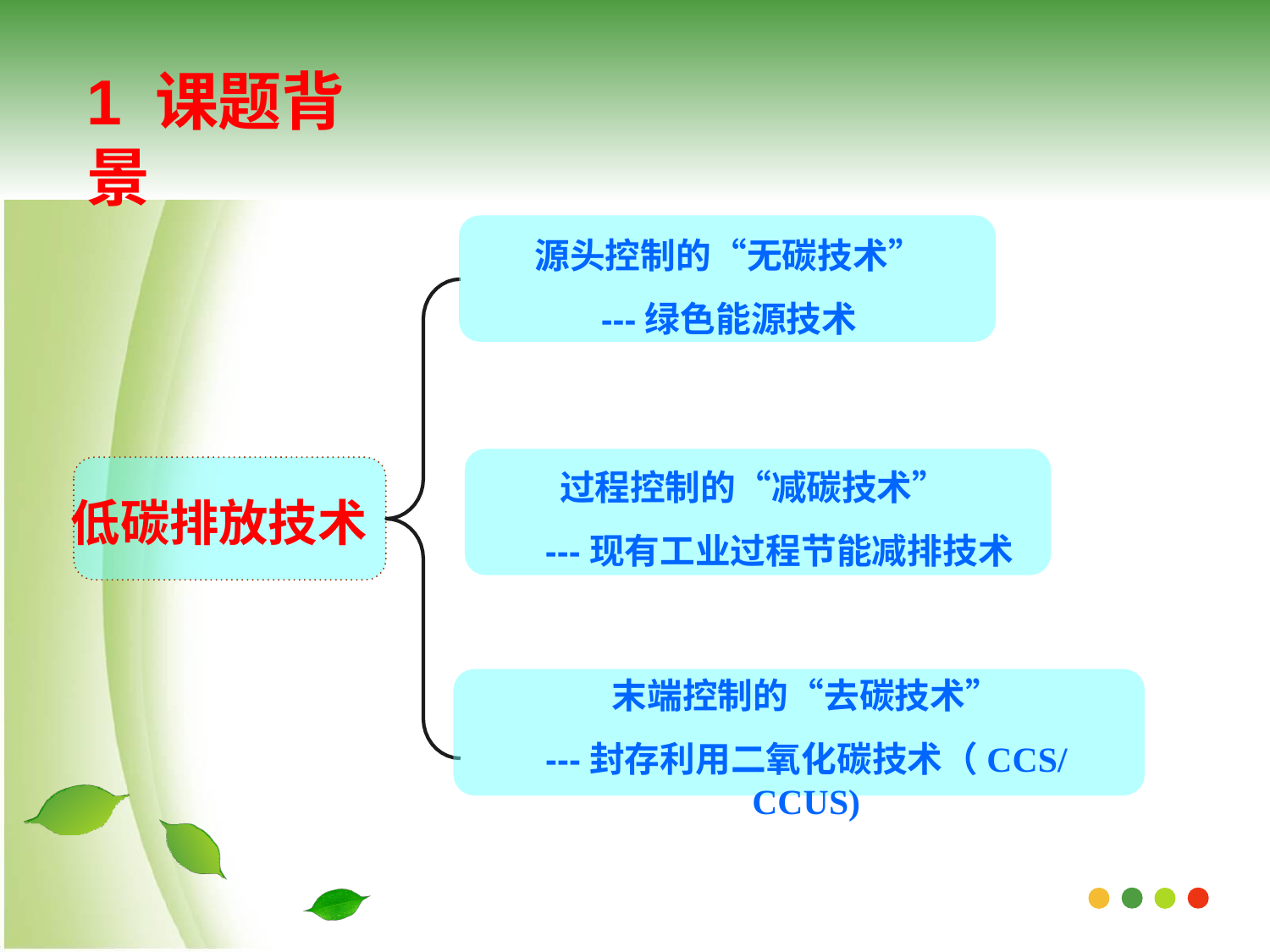

# 1 课题背景

源头控制的“无碳技术”
---绿色能源技术

过程控制的“减碳技术”
---现有工业过程节能减排技术
低碳排放技术

末端控制的“去碳技术”
---封存利用二氧化碳技术（CCS/CCUS)